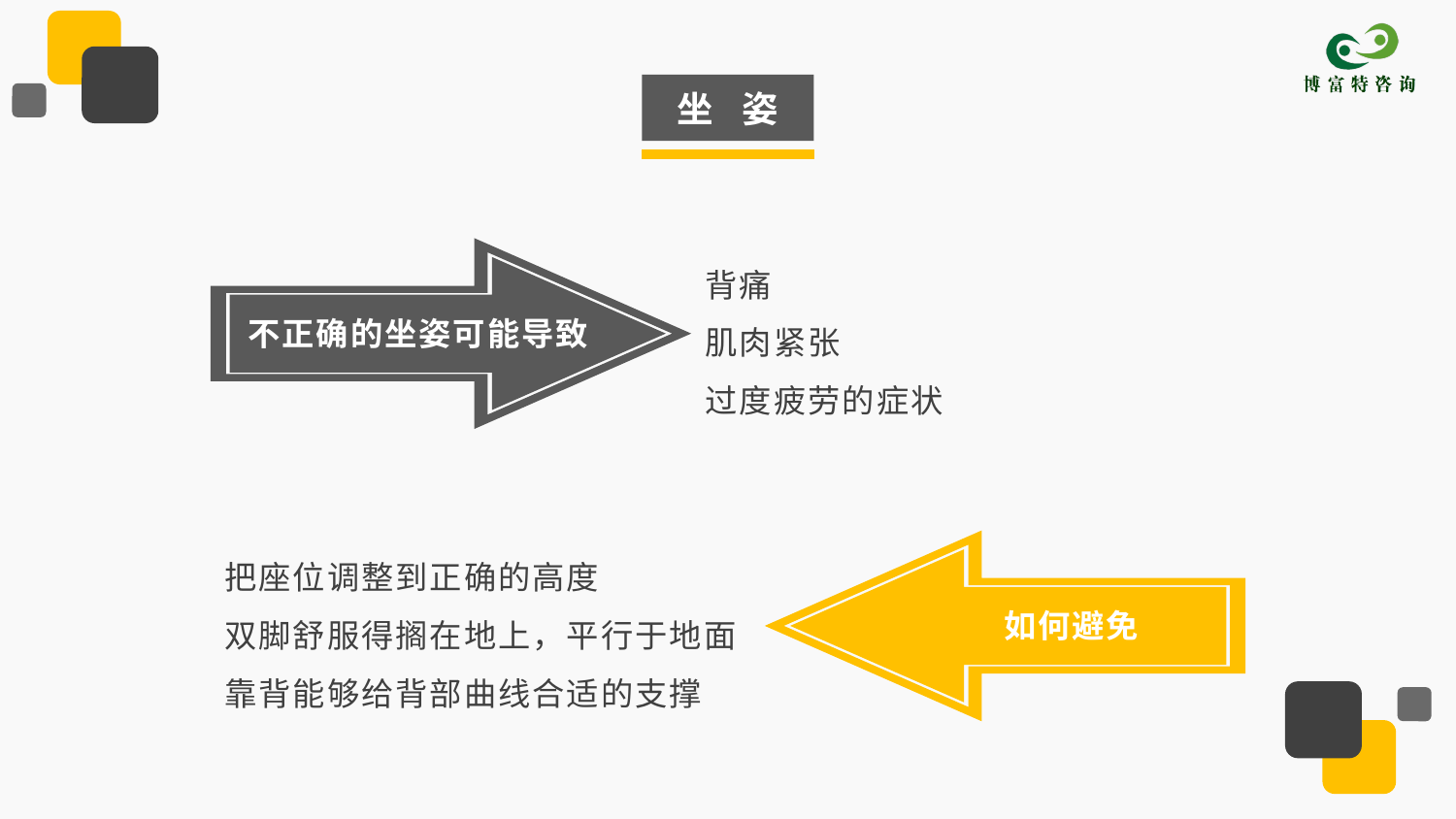

坐  姿

背痛
肌肉紧张
过度疲劳的症状
不正确的坐姿可能导致
把座位调整到正确的高度
双脚舒服得搁在地上，平行于地面
靠背能够给背部曲线合适的支撑

如何避免